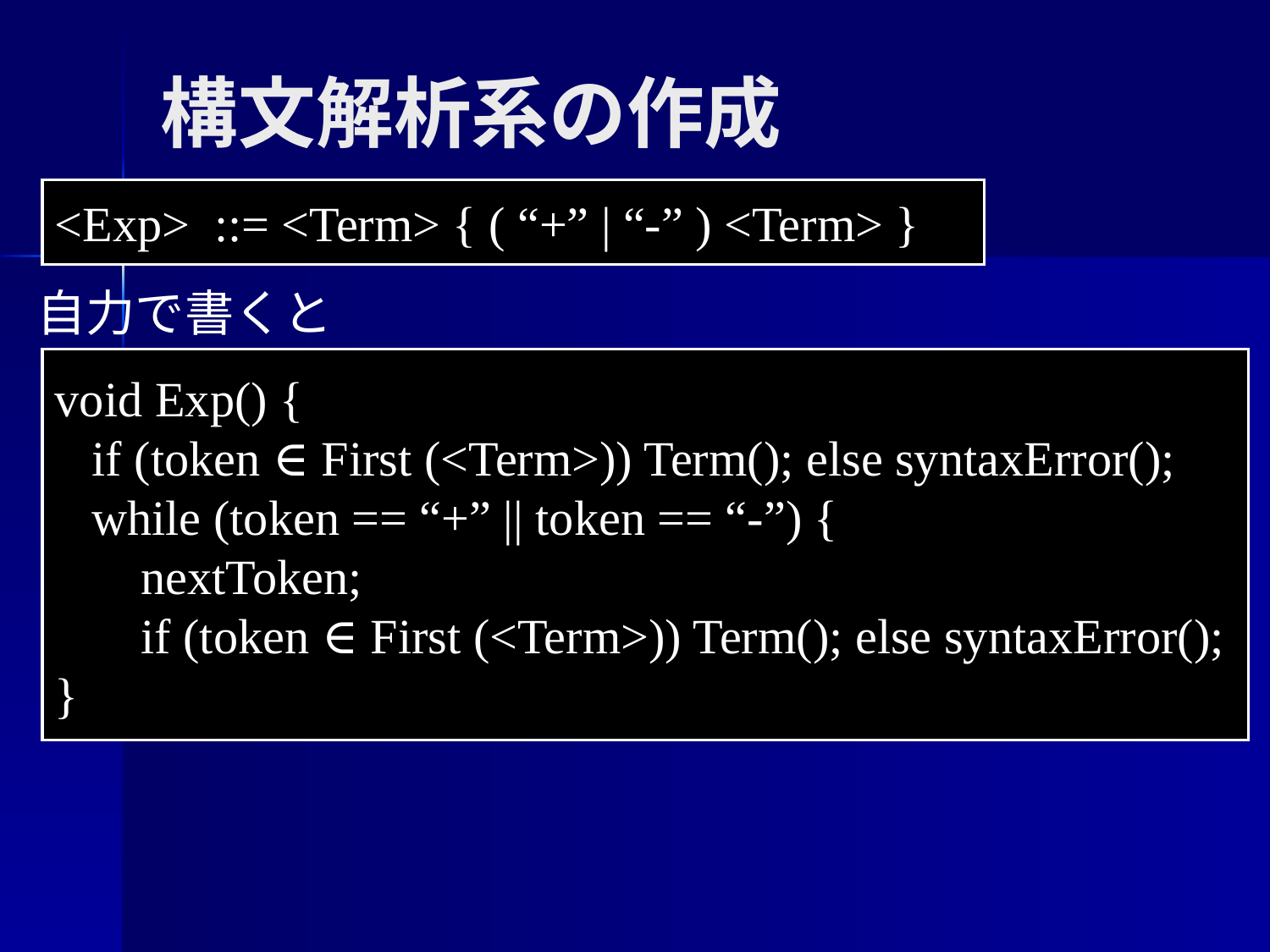

構文解析系の作成
<Exp>  ::= <Term> { ( “+” | “-” ) <Term> }
自力で書くと
void Exp() {
   if (token ∈ First (<Term>)) Term(); else syntaxError();
   while (token == “+” || token == “-”) {
       nextToken;
       if (token ∈ First (<Term>)) Term(); else syntaxError();
}